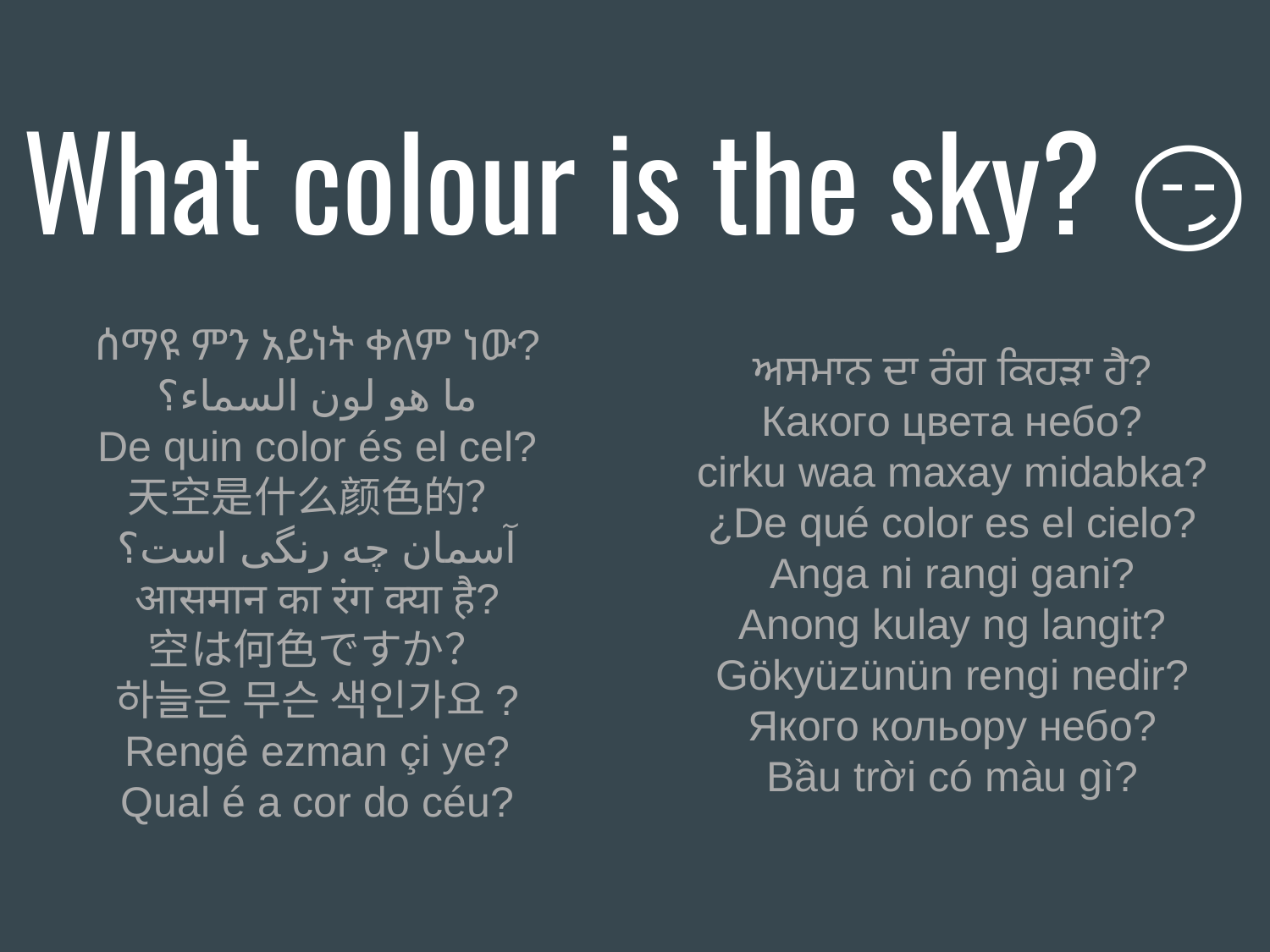

What colour is the sky? 😏
ሰማዩ ምን አይነት ቀለም ነው?
ما هو لون السماء؟
De quin color és el cel?
天空是什么颜色的？
آسمان چه رنگی است؟
आसमान का रंग क्या है?
空は何色ですか？
하늘은 무슨 색인가요?
Rengê ezman çi ye?
Qual é a cor do céu?
ਅਸਮਾਨ ਦਾ ਰੰਗ ਕਿਹੜਾ ਹੈ?
Какого цвета небо?
cirku waa maxay midabka?
¿De qué color es el cielo?
Anga ni rangi gani?
Anong kulay ng langit?
Gökyüzünün rengi nedir?
Якого кольору небо?
Bầu trời có màu gì?